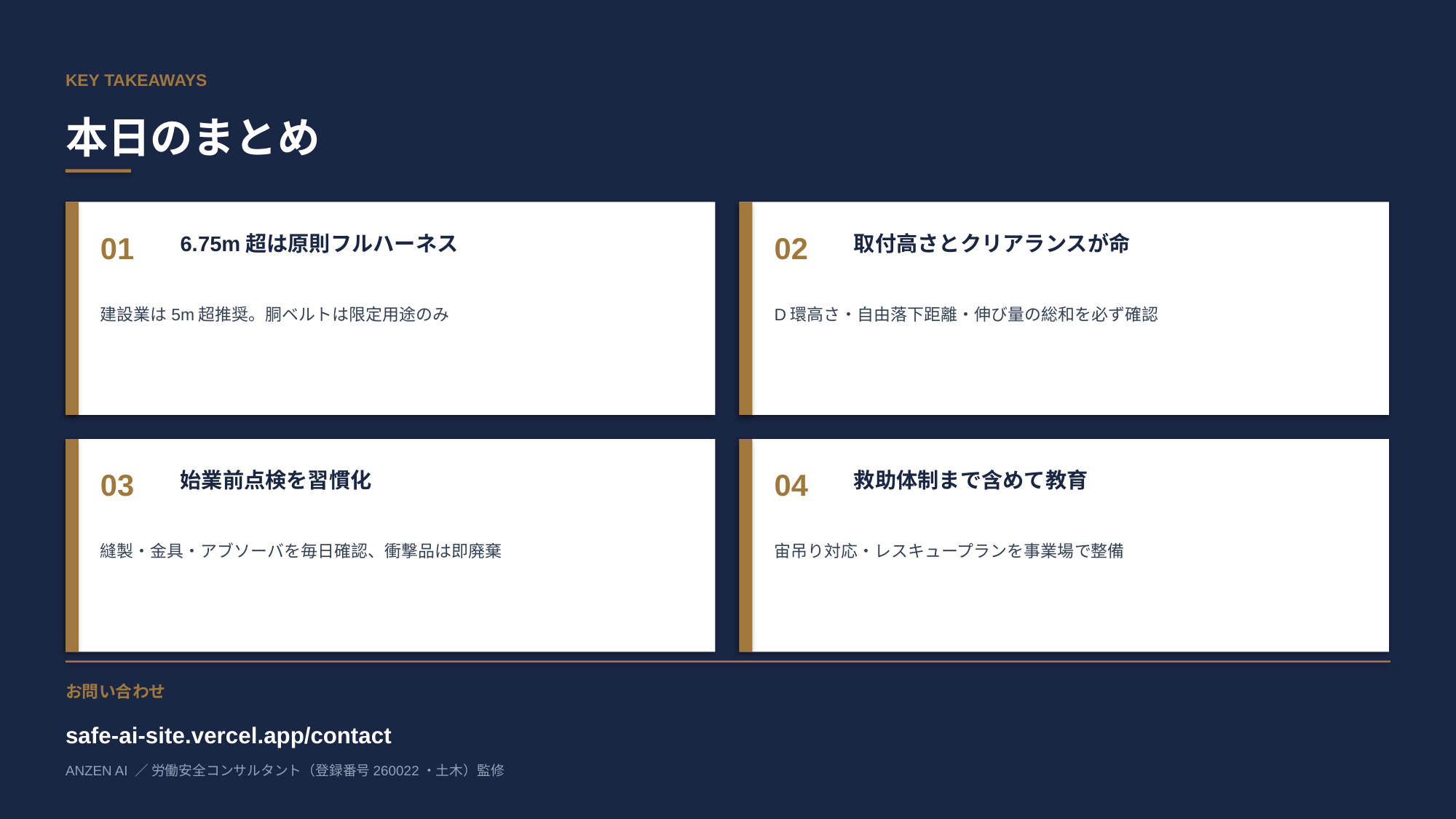

KEY TAKEAWAYS
本日のまとめ

01
02
6.75m超は原則フルハーネス
取付高さとクリアランスが命
建設業は5m超推奨。胴ベルトは限定用途のみ
D環高さ・自由落下距離・伸び量の総和を必ず確認

03
04
始業前点検を習慣化
救助体制まで含めて教育
縫製・金具・アブソーバを毎日確認、衝撃品は即廃棄
宙吊り対応・レスキュープランを事業場で整備

お問い合わせ
safe-ai-site.vercel.app/contact
ANZEN AI ／ 労働安全コンサルタント（登録番号260022・土木）監修